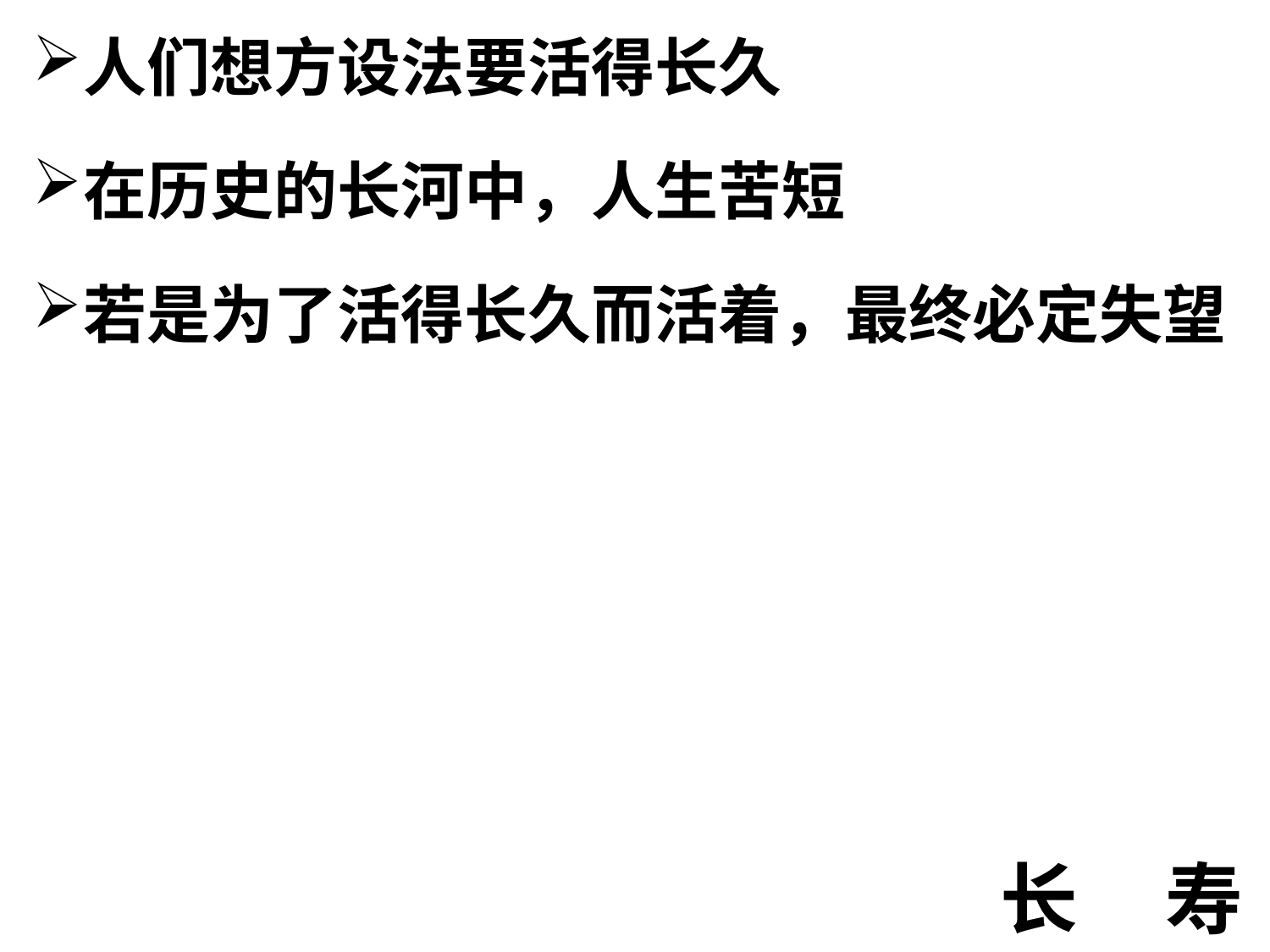

人们想方设法要活得长久

在历史的长河中，人生苦短

若是为了活得长久而活着，最终必定失望

# 长     寿